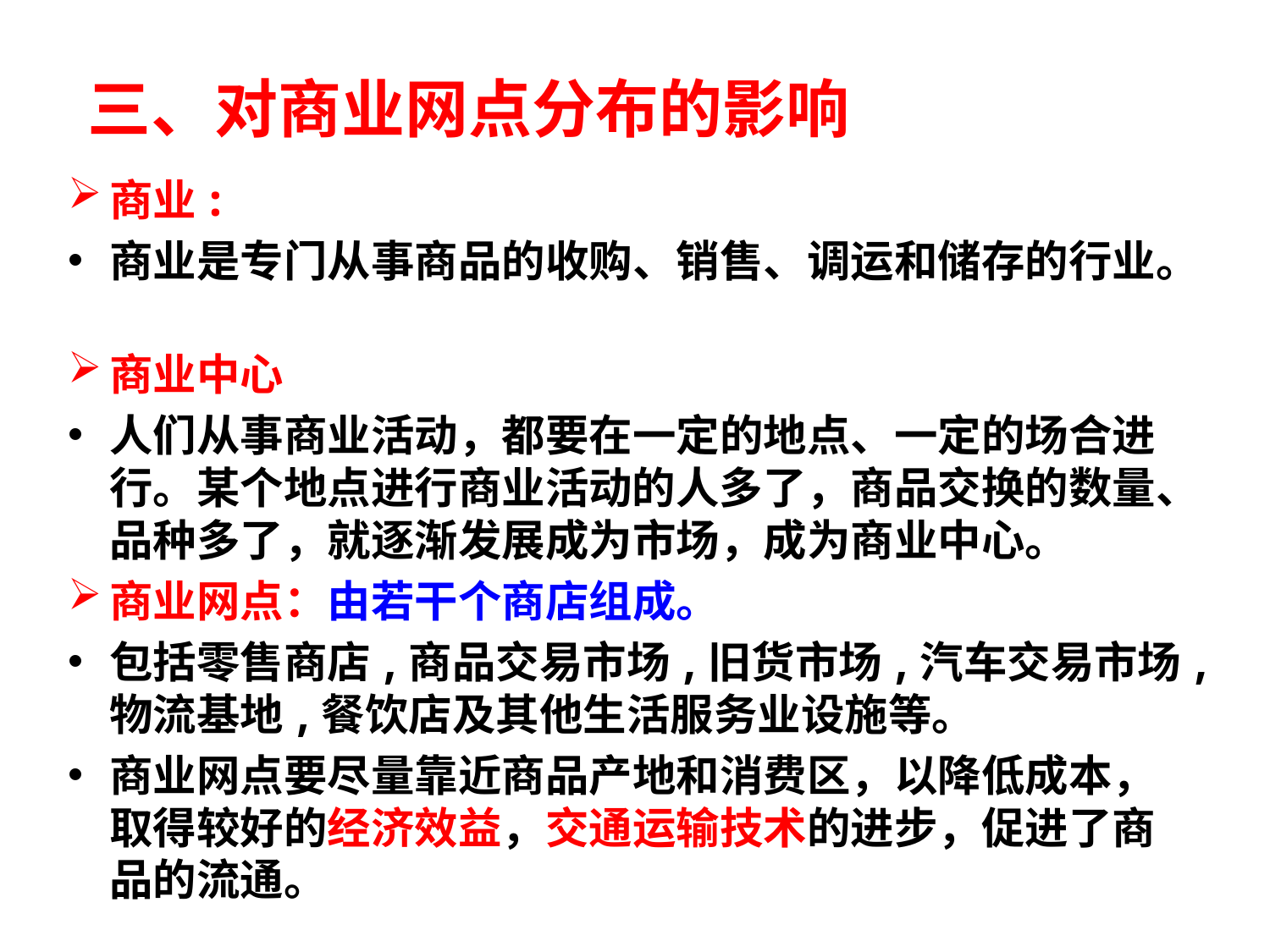

# 三、对商业网点分布的影响
商业:
商业是专门从事商品的收购、销售、调运和储存的行业。
商业中心
人们从事商业活动，都要在一定的地点、一定的场合进行。某个地点进行商业活动的人多了，商品交换的数量、品种多了，就逐渐发展成为市场，成为商业中心。
商业网点：由若干个商店组成。
包括零售商店,商品交易市场,旧货市场,汽车交易市场,物流基地,餐饮店及其他生活服务业设施等。
商业网点要尽量靠近商品产地和消费区，以降低成本，取得较好的经济效益，交通运输技术的进步，促进了商品的流通。